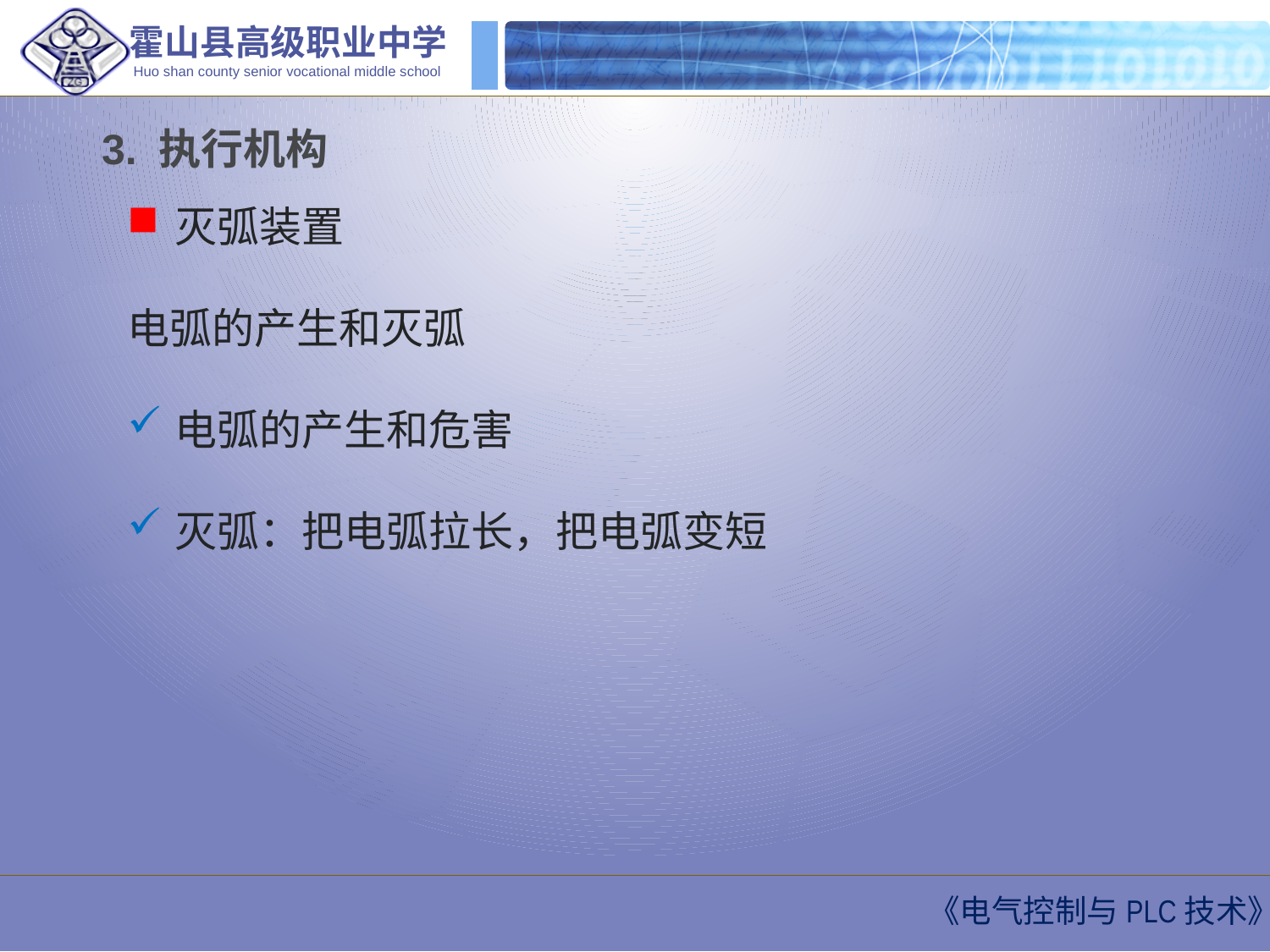

3. 执行机构
灭弧装置

电弧的产生和灭弧

电弧的产生和危害

灭弧：把电弧拉长，把电弧变短